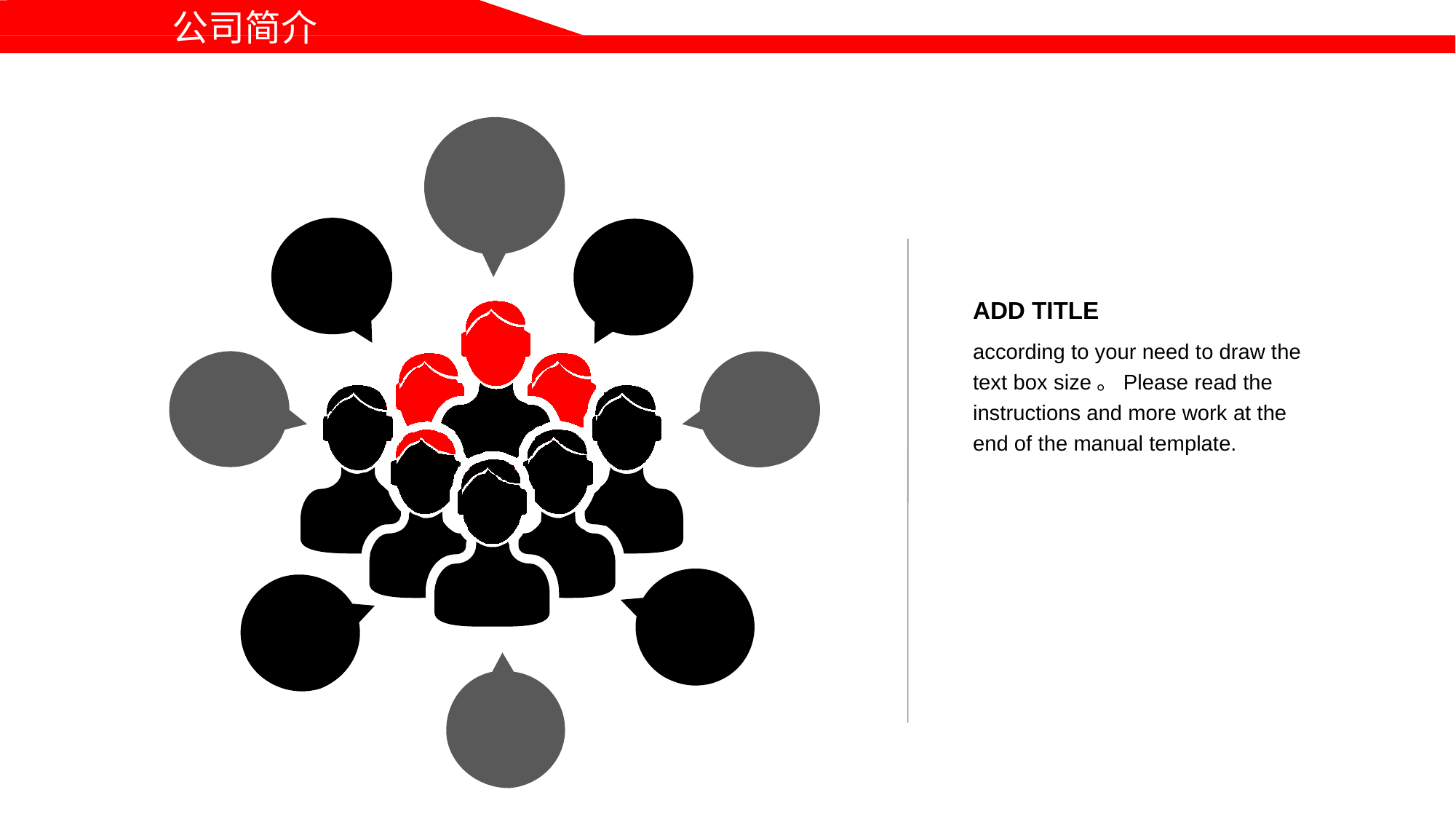

公司简介

ADD TITLE

according to your need to draw the text box size。Please read the instructions and more work at the end of the manual template.